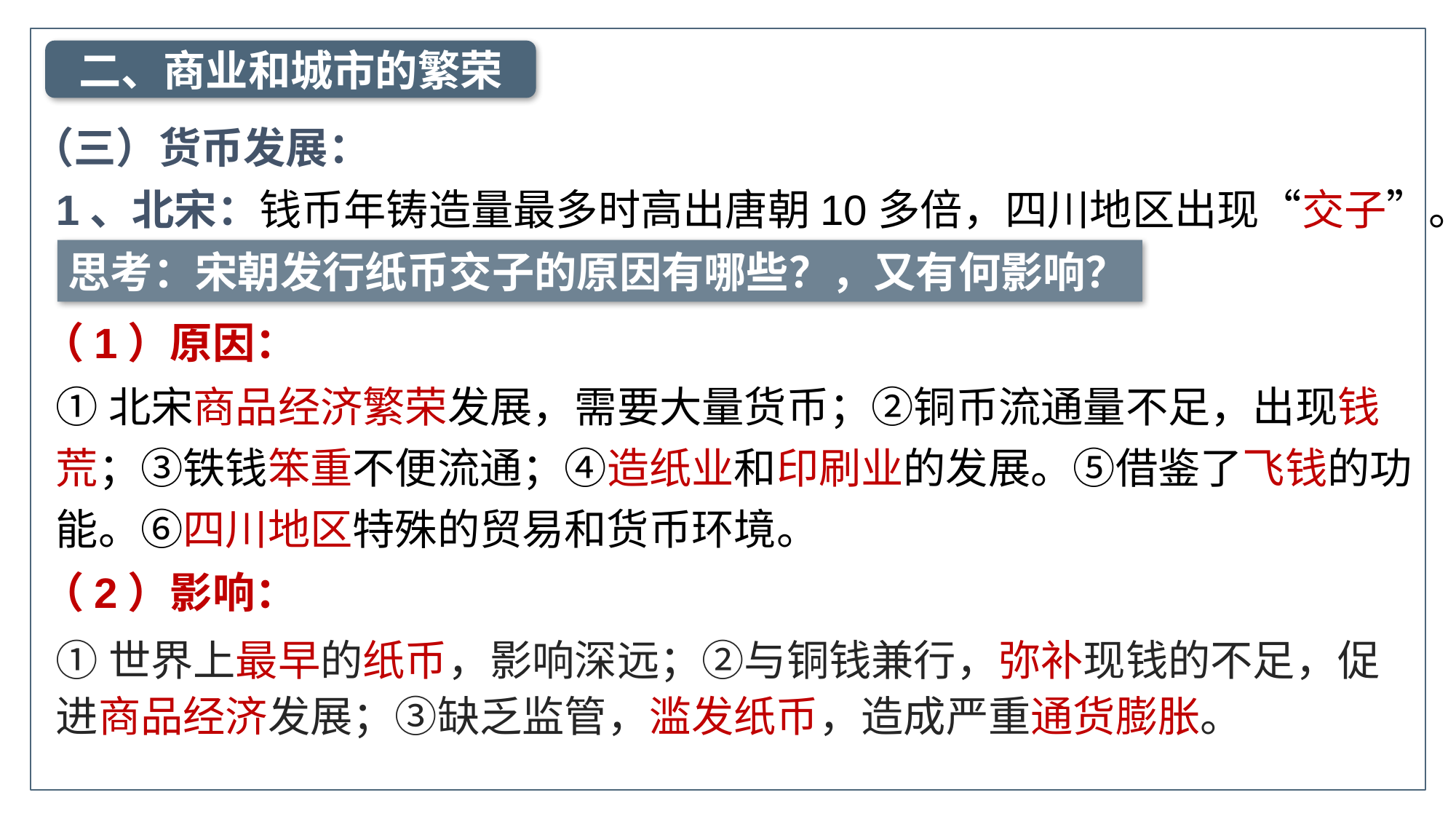

二、商业和城市的繁荣
（三）货币发展：
1、北宋：钱币年铸造量最多时高出唐朝10多倍，四川地区出现“交子”。
思考：宋朝发行纸币交子的原因有哪些？，又有何影响？
（1）原因：
①北宋商品经济繁荣发展，需要大量货币；②铜币流通量不足，出现钱荒；③铁钱笨重不便流通；④造纸业和印刷业的发展。⑤借鉴了飞钱的功能。⑥四川地区特殊的贸易和货币环境。
（2）影响：
①世界上最早的纸币，影响深远；②与铜钱兼行，弥补现钱的不足，促进商品经济发展；③缺乏监管，滥发纸币，造成严重通货膨胀。